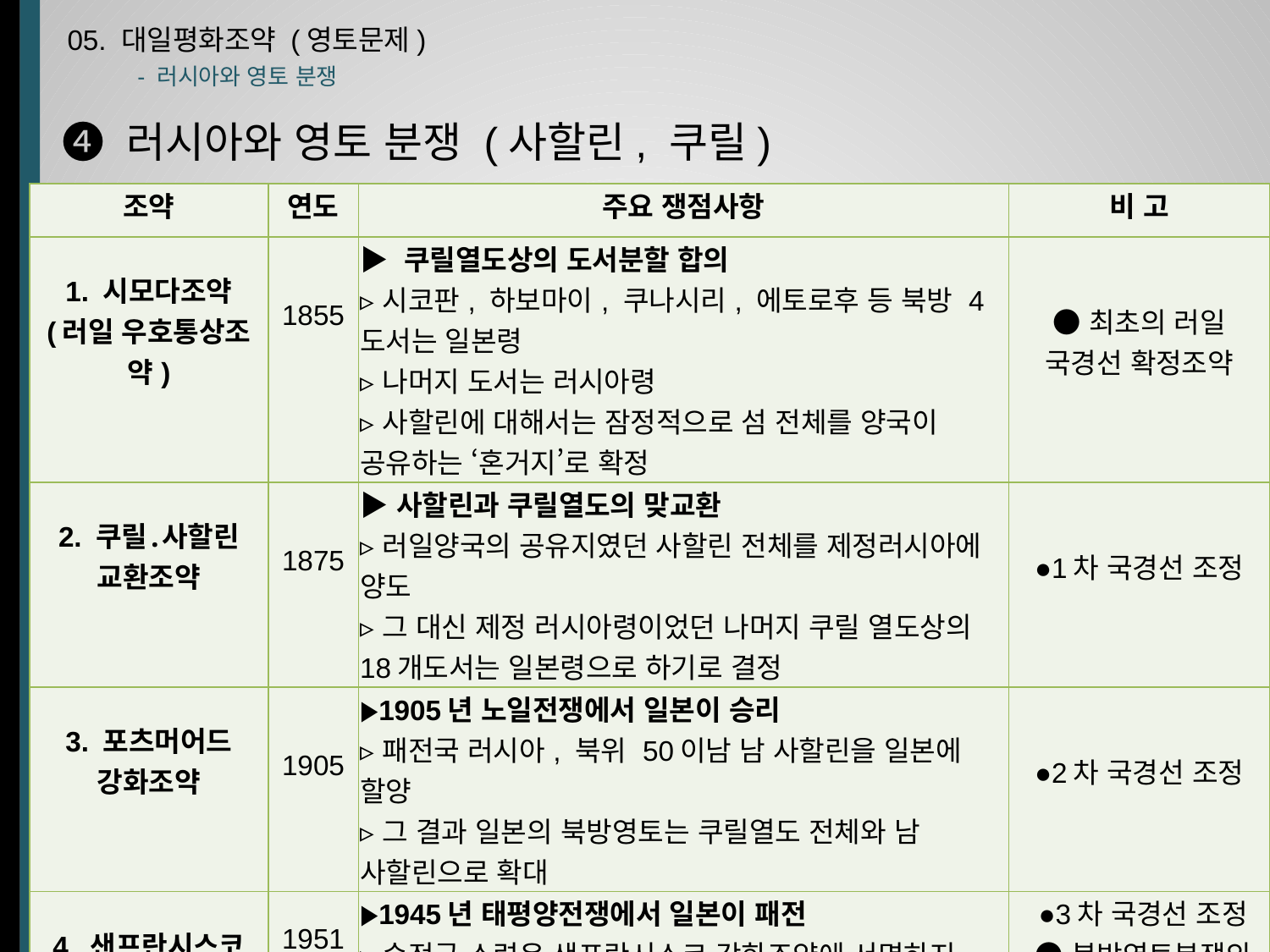

05. 대일평화조약 (영토문제)
- 러시아와 영토 분쟁
❹ 러시아와 영토 분쟁 (사할린, 쿠릴)

| 조약 | 연도 | 주요 쟁점사항 | 비 고 |
| --- | --- | --- | --- |
| 1. 시모다조약 (러일 우호통상조약) | 1855 | ▶ 쿠릴열도상의 도서분할 합의 ▹시코판, 하보마이, 쿠나시리, 에토로후 등 북방 4도서는 일본령 ▹나머지 도서는 러시아령 ▹사할린에 대해서는 잠정적으로 섬 전체를 양국이 공유하는 ‘혼거지’로 확정 | ●최초의 러일 국경선 확정조약 |
| 2. 쿠릴․사할린 교환조약 | 1875 | ▶사할린과 쿠릴열도의 맞교환 ▹러일양국의 공유지였던 사할린 전체를 제정러시아에 양도 ▹그 대신 제정 러시아령이었던 나머지 쿠릴 열도상의 18개도서는 일본령으로 하기로 결정 | ●1차 국경선 조정 |
| 3. 포츠머어드 강화조약 | 1905 | ▶1905년 노일전쟁에서 일본이 승리 ▹패전국 러시아, 북위 50이남 남 사할린을 일본에 할양 ▹그 결과 일본의 북방영토는 쿠릴열도 전체와 남 사할린으로 확대 | ●2차 국경선 조정 |
| 4. 샌프란시스코 강화조약 | 1951 | ▶1945년 태평양전쟁에서 일본이 패전 ▹승전국 소련은 샌프란시스코 강화조약에 서명하지 않은 채, 사할린과 쿠릴열도 전체를 강점하고 자국영토로 귀족 | ●3차 국경선 조정 ●북방영토분쟁의 시작 |